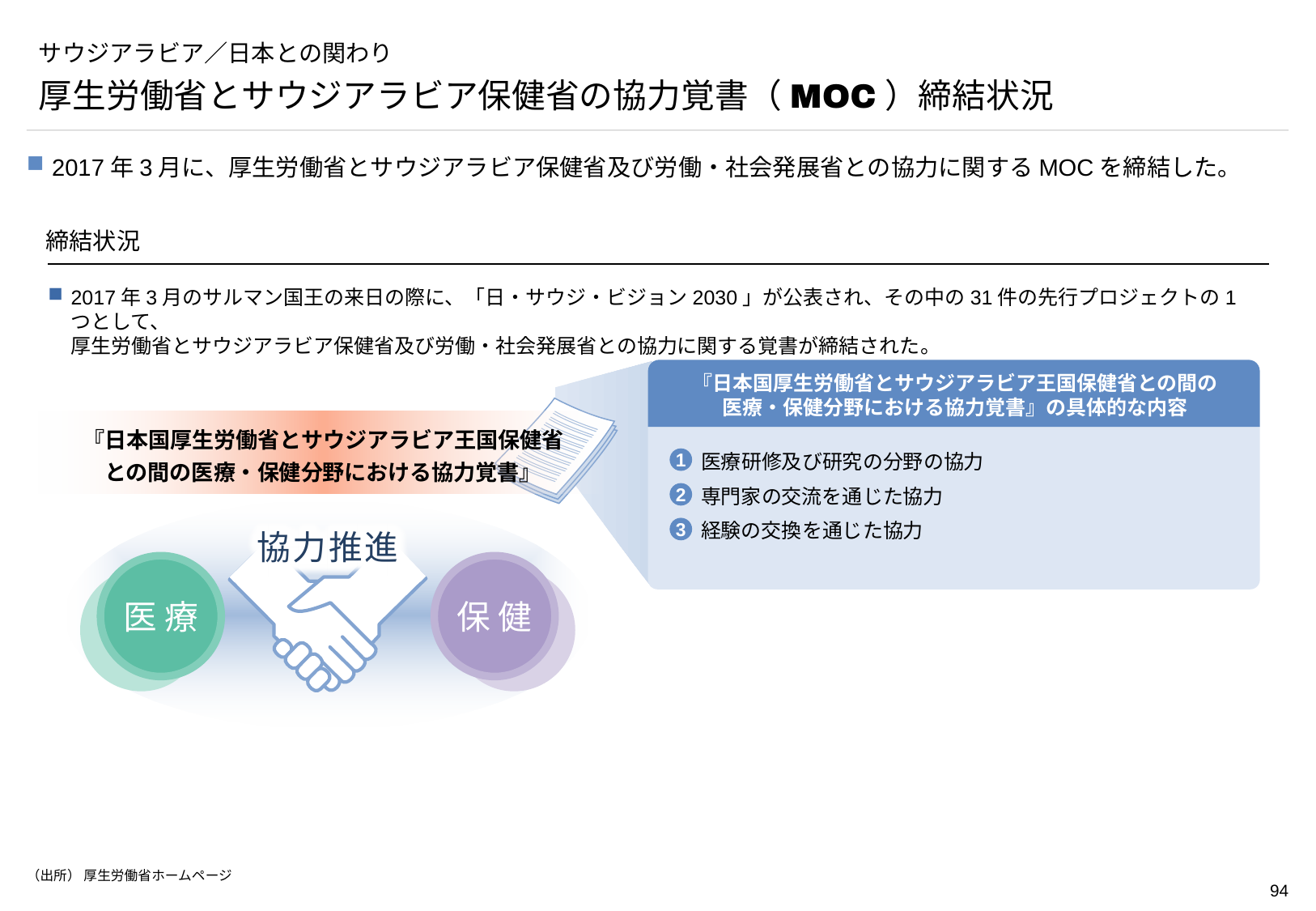

# サウジアラビア／日本との関わり
厚生労働省とサウジアラビア保健省の協力覚書（MOC）締結状況
2017年3月に、厚生労働省とサウジアラビア保健省及び労働・社会発展省との協力に関するMOCを締結した。
締結状況
2017年3月のサルマン国王の来日の際に、「日・サウジ・ビジョン2030」が公表され、その中の31件の先行プロジェクトの1つとして、
厚生労働省とサウジアラビア保健省及び労働・社会発展省との協力に関する覚書が締結された。
『日本国厚生労働省とサウジアラビア王国保健省との間の
医療・保健分野における協力覚書』の具体的な内容

『日本国厚生労働省とサウジアラビア王国保健省
との間の医療・保健分野における協力覚書』
医療研修及び研究の分野の協力
専門家の交流を通じた協力
経験の交換を通じた協力
1
2

3
協力推進
協力推進

医 療

保 健

（出所） 厚生労働省ホームページ